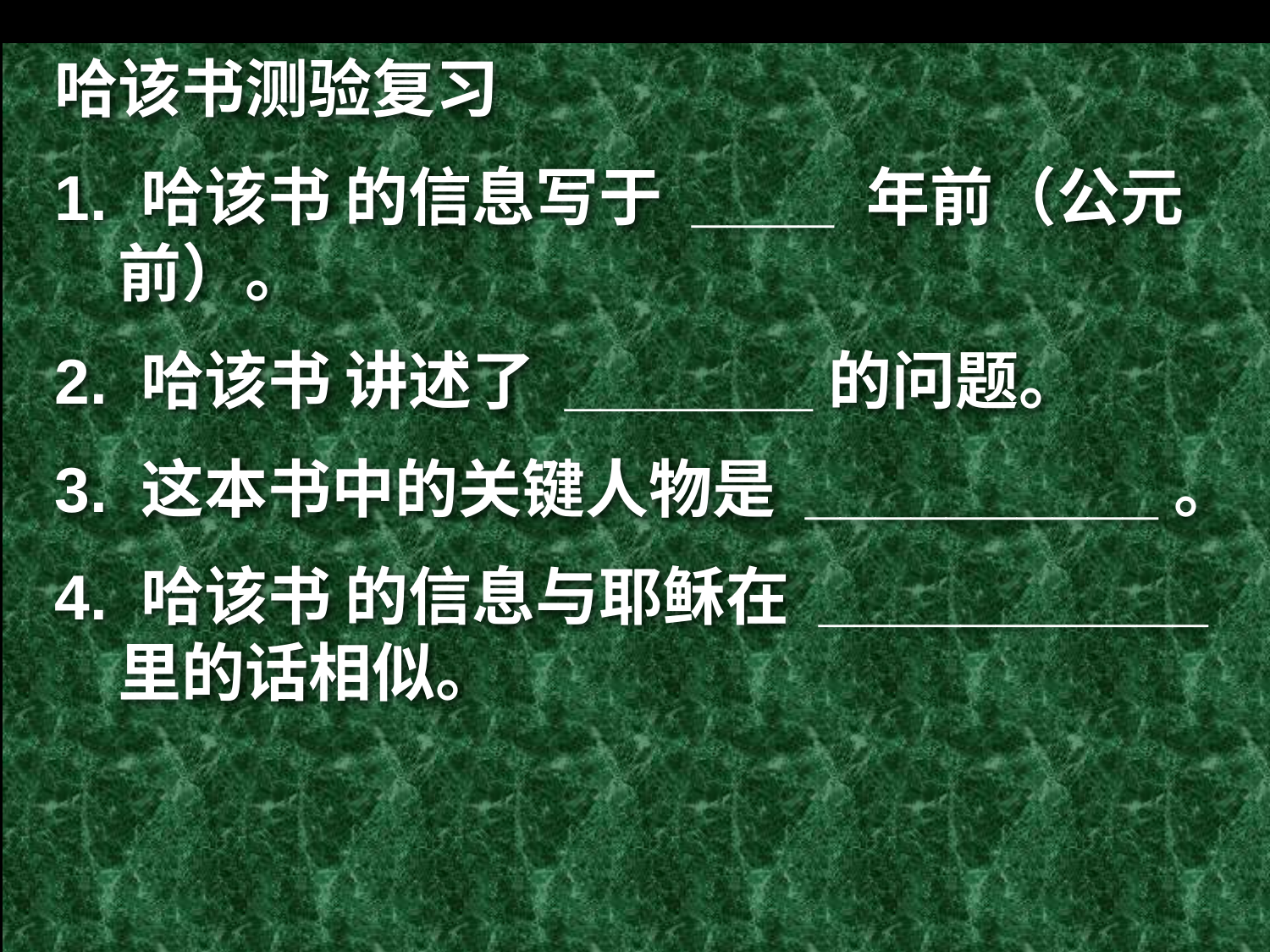

哈该书测验复习
1. 哈该书 的信息写于 ____ 年前（公元前）。
2. 哈该书 讲述了 _______的问题。
3. 这本书中的关键人物是 __________。
4. 哈该书 的信息与耶稣在 ___________ 里的话相似。